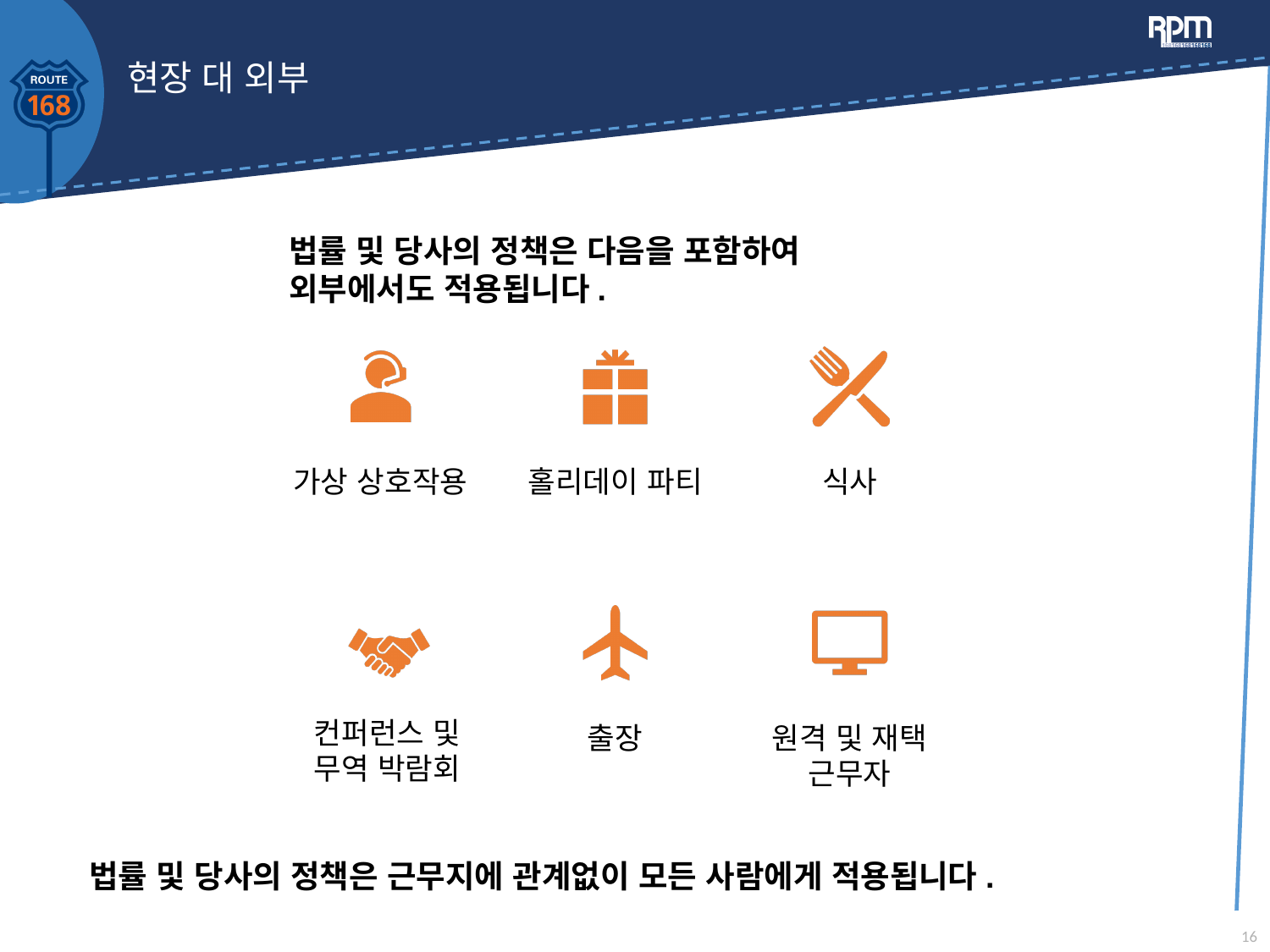

# 현장 대 외부
법률 및 당사의 정책은 다음을 포함하여 외부에서도 적용됩니다.
가상 상호작용
홀리데이 파티
식사
컨퍼런스 및 무역 박람회
출장
원격 및 재택 근무자
법률 및 당사의 정책은 근무지에 관계없이 모든 사람에게 적용됩니다.
16